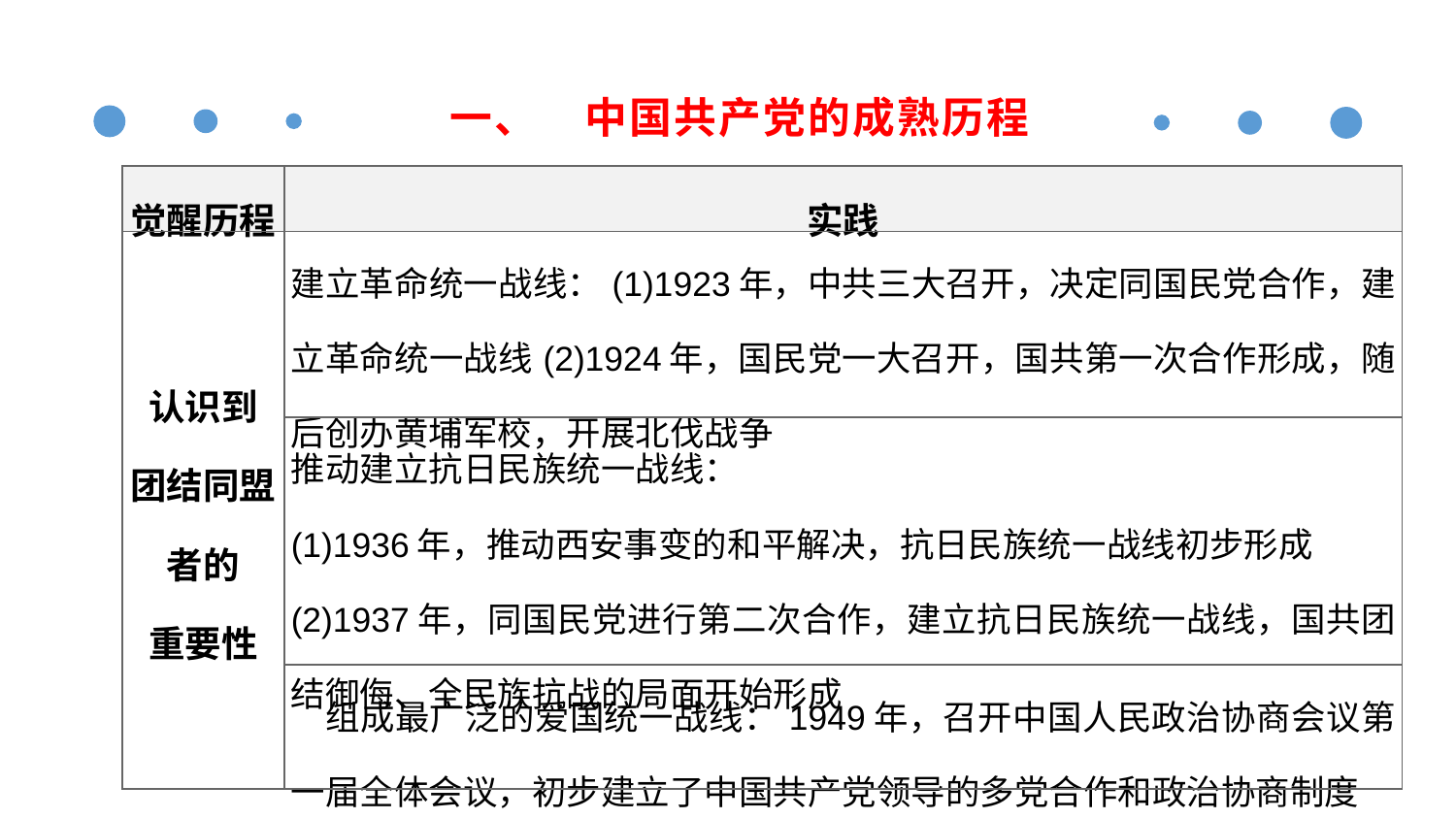

一、　中国共产党的成熟历程
| 觉醒历程 | 实践 |
| --- | --- |
| 认识到 团结同盟 者的 重要性 | 建立革命统一战线：(1)1923年，中共三大召开，决定同国民党合作，建立革命统一战线(2)1924年，国民党一大召开，国共第一次合作形成，随后创办黄埔军校，开展北伐战争 |
|  | 推动建立抗日民族统一战线： (1)1936年，推动西安事变的和平解决，抗日民族统一战线初步形成 (2)1937年，同国民党进行第二次合作，建立抗日民族统一战线，国共团结御侮、全民族抗战的局面开始形成 |
|  | 组成最广泛的爱国统一战线：1949年，召开中国人民政治协商会议第一届全体会议，初步建立了中国共产党领导的多党合作和政治协商制度 |
专题线索梳理